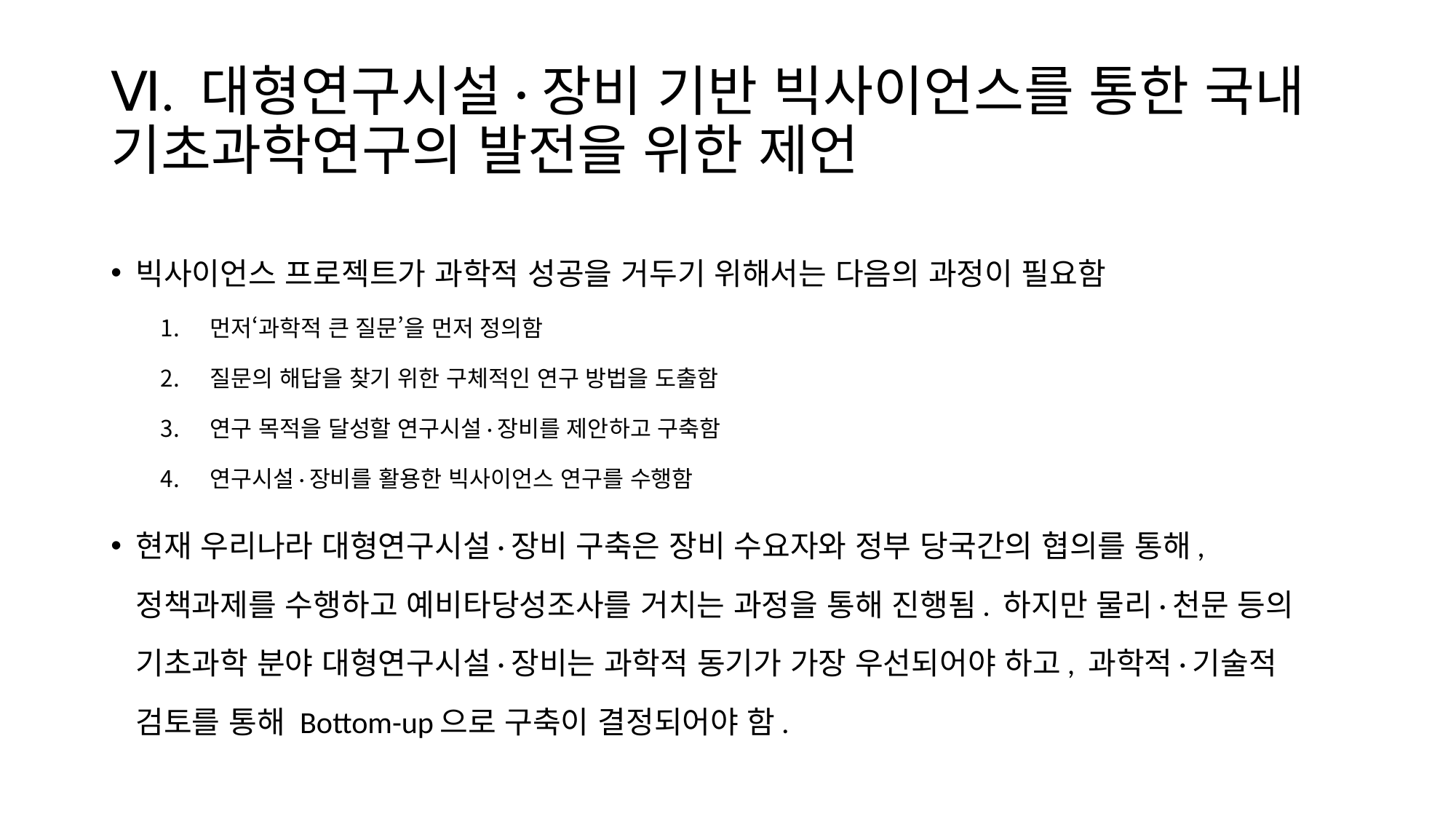

# Ⅵ. 대형연구시설·장비 기반 빅사이언스를 통한 국내 기초과학연구의 발전을 위한 제언
빅사이언스 프로젝트가 과학적 성공을 거두기 위해서는 다음의 과정이 필요함
먼저‘과학적 큰 질문’을 먼저 정의함
질문의 해답을 찾기 위한 구체적인 연구 방법을 도출함
연구 목적을 달성할 연구시설·장비를 제안하고 구축함
연구시설·장비를 활용한 빅사이언스 연구를 수행함
현재 우리나라 대형연구시설·장비 구축은 장비 수요자와 정부 당국간의 협의를 통해, 정책과제를 수행하고 예비타당성조사를 거치는 과정을 통해 진행됨. 하지만 물리·천문 등의 기초과학 분야 대형연구시설·장비는 과학적 동기가 가장 우선되어야 하고, 과학적·기술적 검토를 통해 Bottom-up으로 구축이 결정되어야 함.